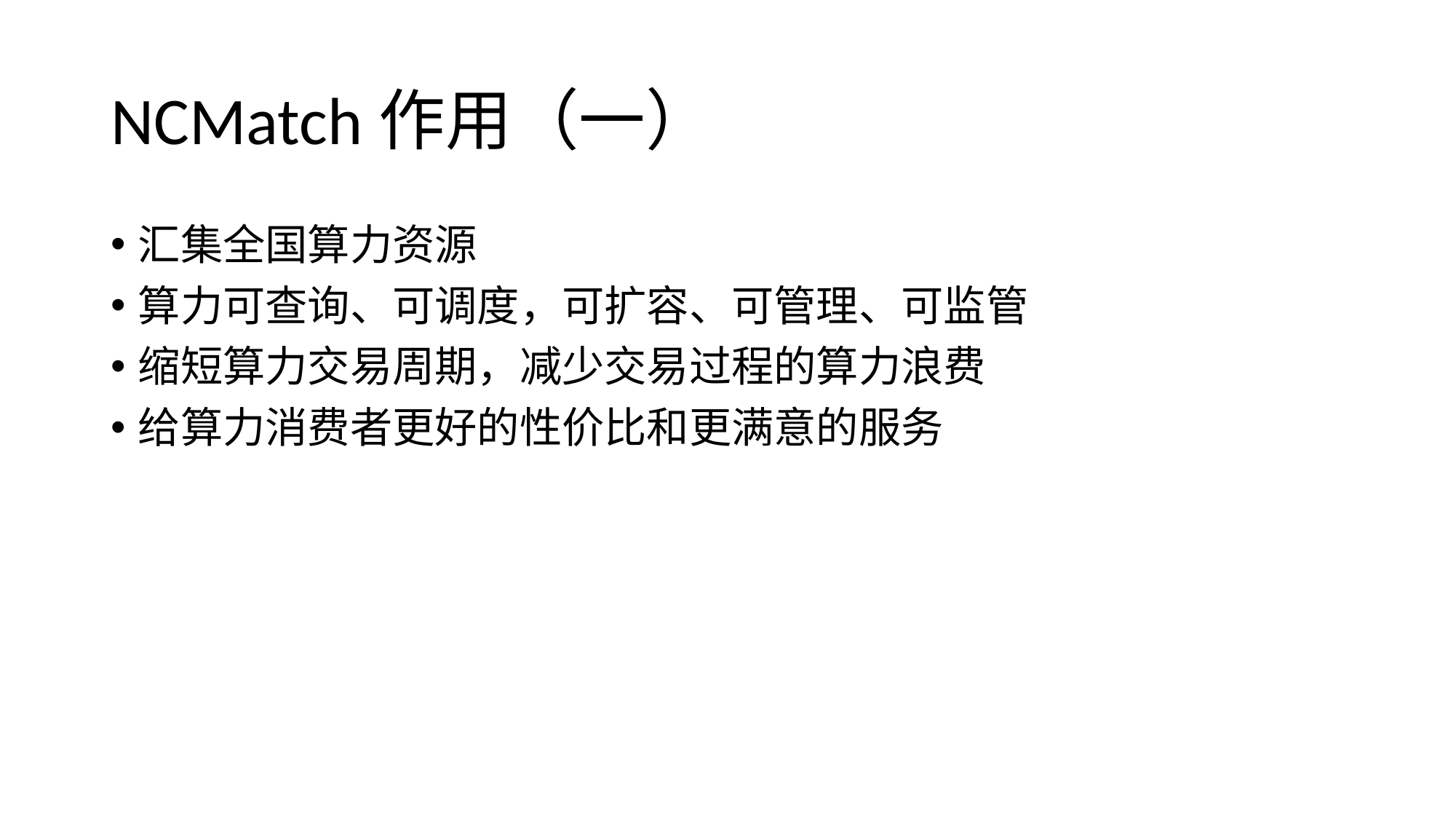

# NCMatch作用（一）
汇集全国算力资源
算力可查询、可调度，可扩容、可管理、可监管
缩短算力交易周期，减少交易过程的算力浪费
给算力消费者更好的性价比和更满意的服务